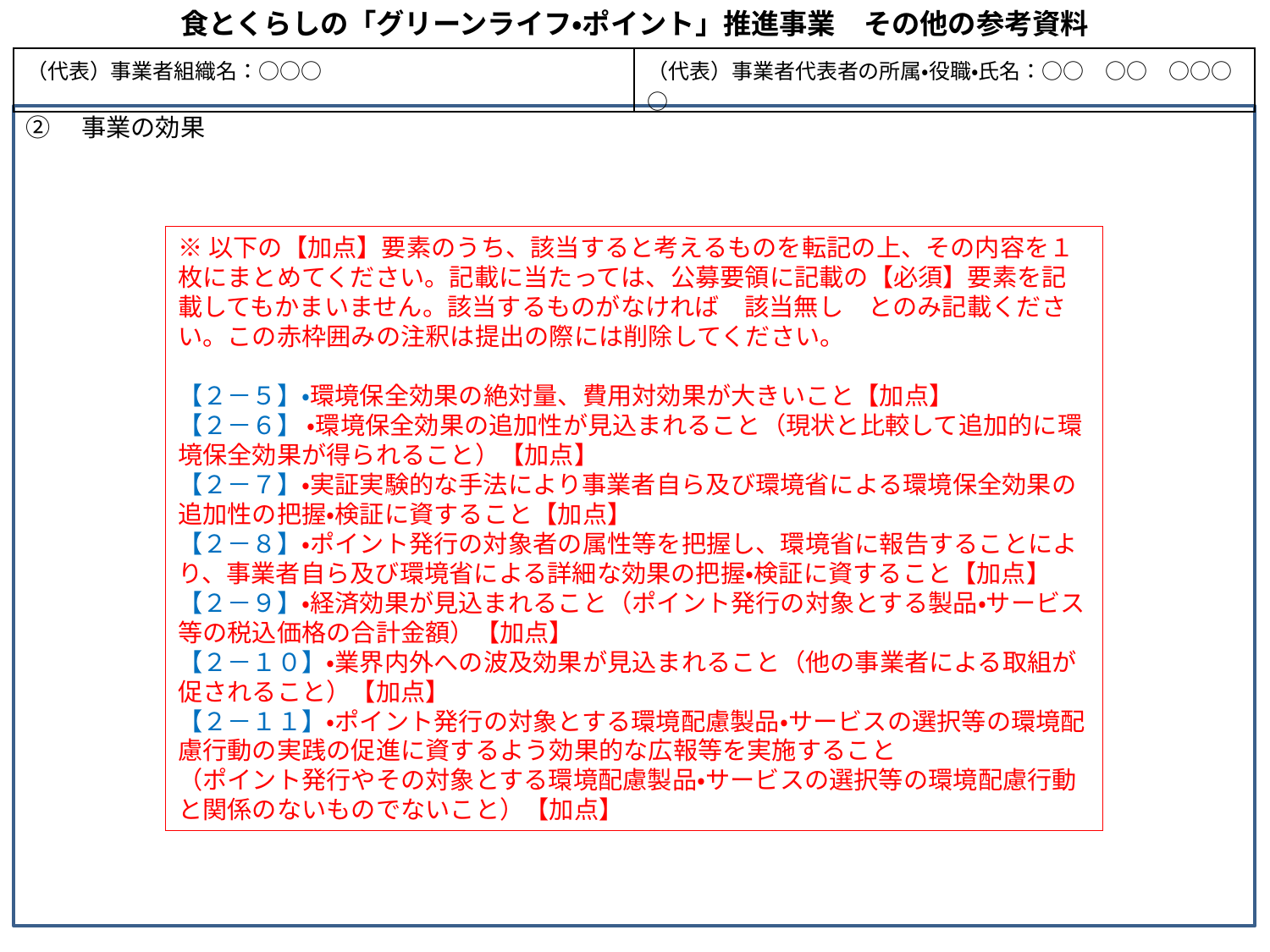

食とくらしの「グリーンライフ・ポイント」推進事業　その他の参考資料
| （代表）事業者組織名：○○○ | （代表）事業者代表者の所属・役職・氏名：○○　○○　○○○○ |
| --- | --- |
②　事業の効果
※以下の【加点】要素のうち、該当すると考えるものを転記の上、その内容を１枚にまとめてください。記載に当たっては、公募要領に記載の【必須】要素を記載してもかまいません。該当するものがなければ　該当無し　とのみ記載ください。この赤枠囲みの注釈は提出の際には削除してください。

【２－５】・環境保全効果の絶対量、費用対効果が大きいこと【加点】
【２－６】 ・環境保全効果の追加性が見込まれること（現状と比較して追加的に環境保全効果が得られること）【加点】
【２－７】・実証実験的な手法により事業者自ら及び環境省による環境保全効果の追加性の把握・検証に資すること【加点】
【２－８】・ポイント発行の対象者の属性等を把握し、環境省に報告することにより、事業者自ら及び環境省による詳細な効果の把握・検証に資すること【加点】
【２－９】・経済効果が見込まれること（ポイント発行の対象とする製品・サービス等の税込価格の合計金額）【加点】
【２－１０】・業界内外への波及効果が見込まれること（他の事業者による取組が促されること）【加点】
【２－１１】・ポイント発行の対象とする環境配慮製品・サービスの選択等の環境配慮行動の実践の促進に資するよう効果的な広報等を実施すること
（ポイント発行やその対象とする環境配慮製品・サービスの選択等の環境配慮行動と関係のないものでないこと）【加点】